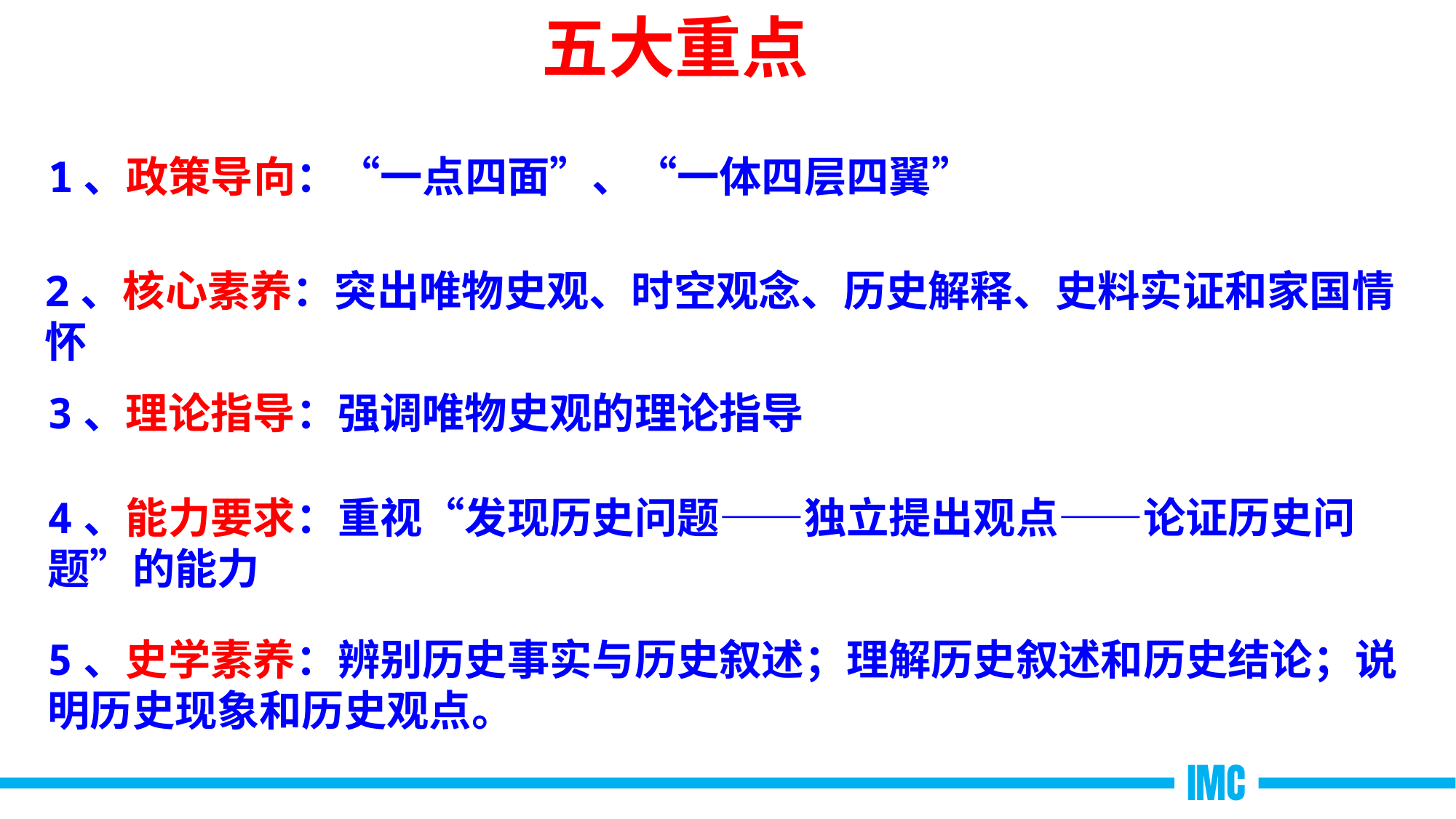

五大重点
1、政策导向：“一点四面”、“一体四层四翼”
2、核心素养：突出唯物史观、时空观念、历史解释、史料实证和家国情怀
3、理论指导：强调唯物史观的理论指导
4、能力要求：重视“发现历史问题——独立提出观点——论证历史问题”的能力
5、史学素养：辨别历史事实与历史叙述；理解历史叙述和历史结论；说明历史现象和历史观点。